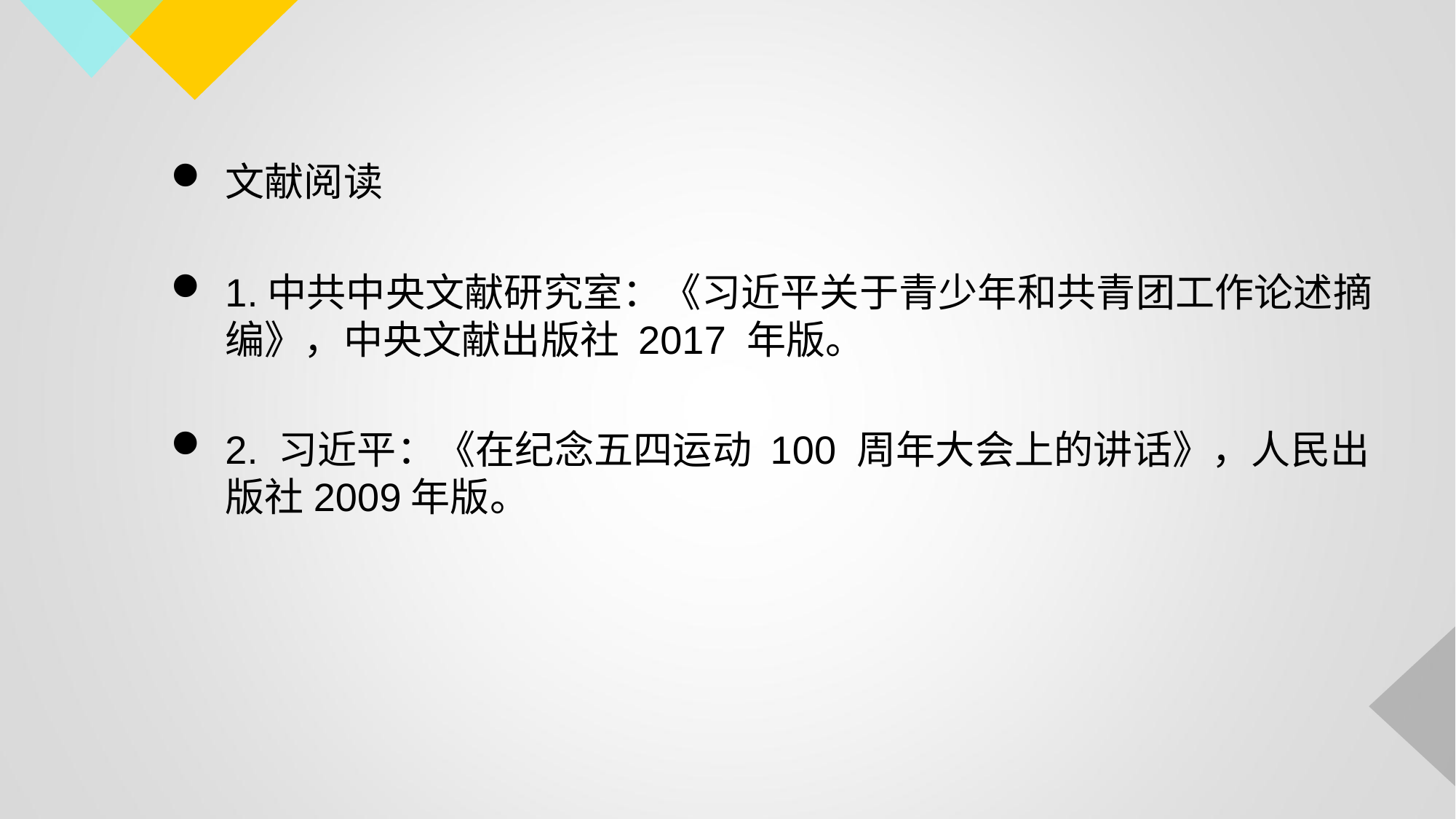

文献阅读

1.中共中央文献研究室：《习近平关于青少年和共青团工作论述摘编》，中央文献出版社 2017 年版。

2. 习近平：《在纪念五四运动 100 周年大会上的讲话》，人民出版社2009年版。